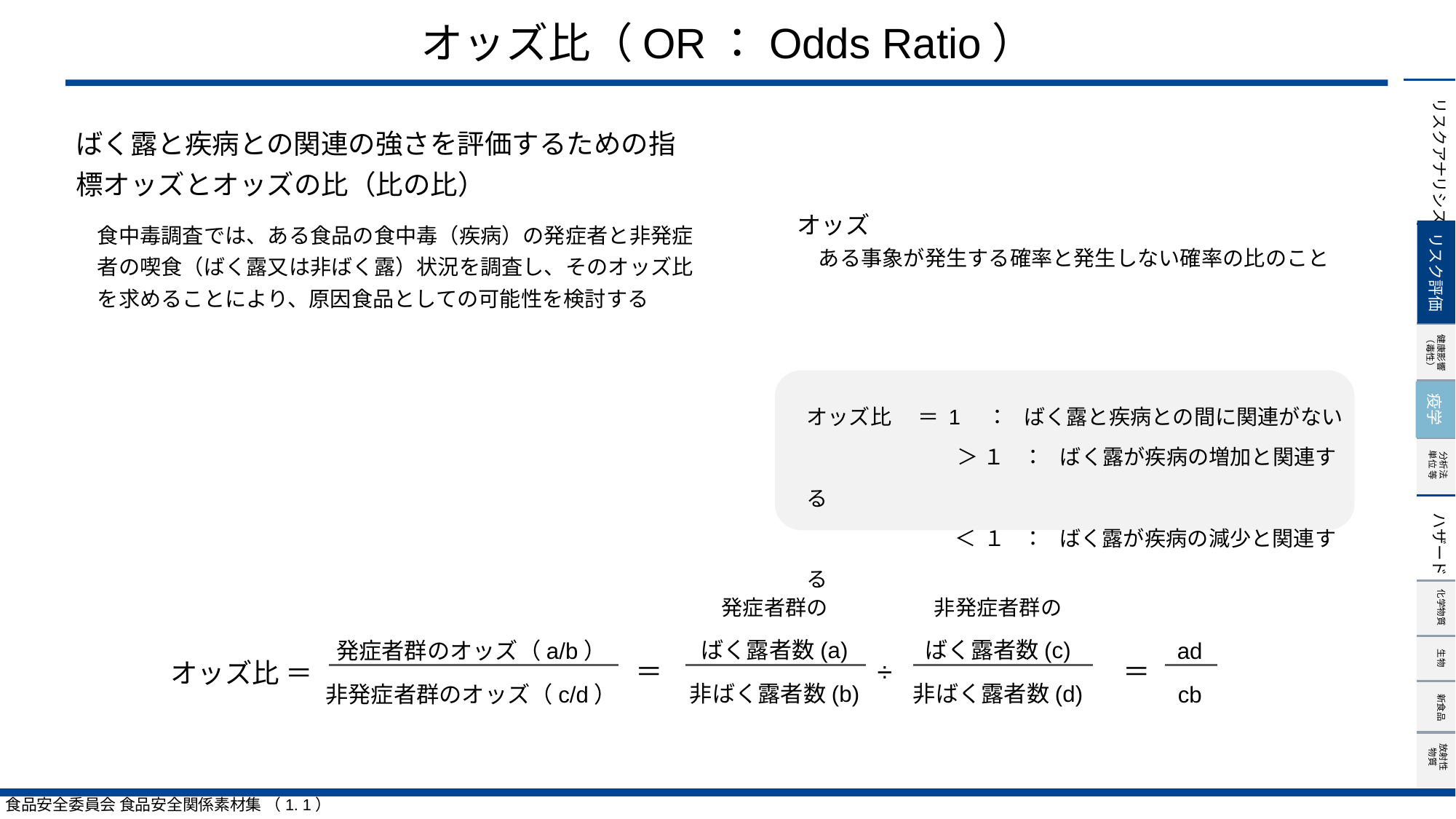

# オッズ比（OR：Odds Ratio）
ばく露と疾病との関連の強さを評価するための指標オッズとオッズの比（比の比）
食中毒調査では、ある食品の食中毒（疾病）の発症者と非発症者の喫食（ばく露又は非ばく露）状況を調査し、そのオッズ比を求めることにより、原因食品としての可能性を検討する

オッズ
　ある事象が発生する確率と発生しない確率の比のこと
リスク評価

疫学
オッズ比　 ＝ 1　：　ばく露と疾病との間に関連がない
　　　　　　　 ＞ １　：　ばく露が疾病の増加と関連する
　　　　　　　＜  １　：　ばく露が疾病の減少と関連する
発症者群の
ばく露者数(a)
非ばく露者数(b)
非発症者群の
ばく露者数(c)
非ばく露者数(d)
発症者群のオッズ（a/b）
非発症者群のオッズ（c/d）
ad
cb
＝
÷
＝
オッズ比 ＝